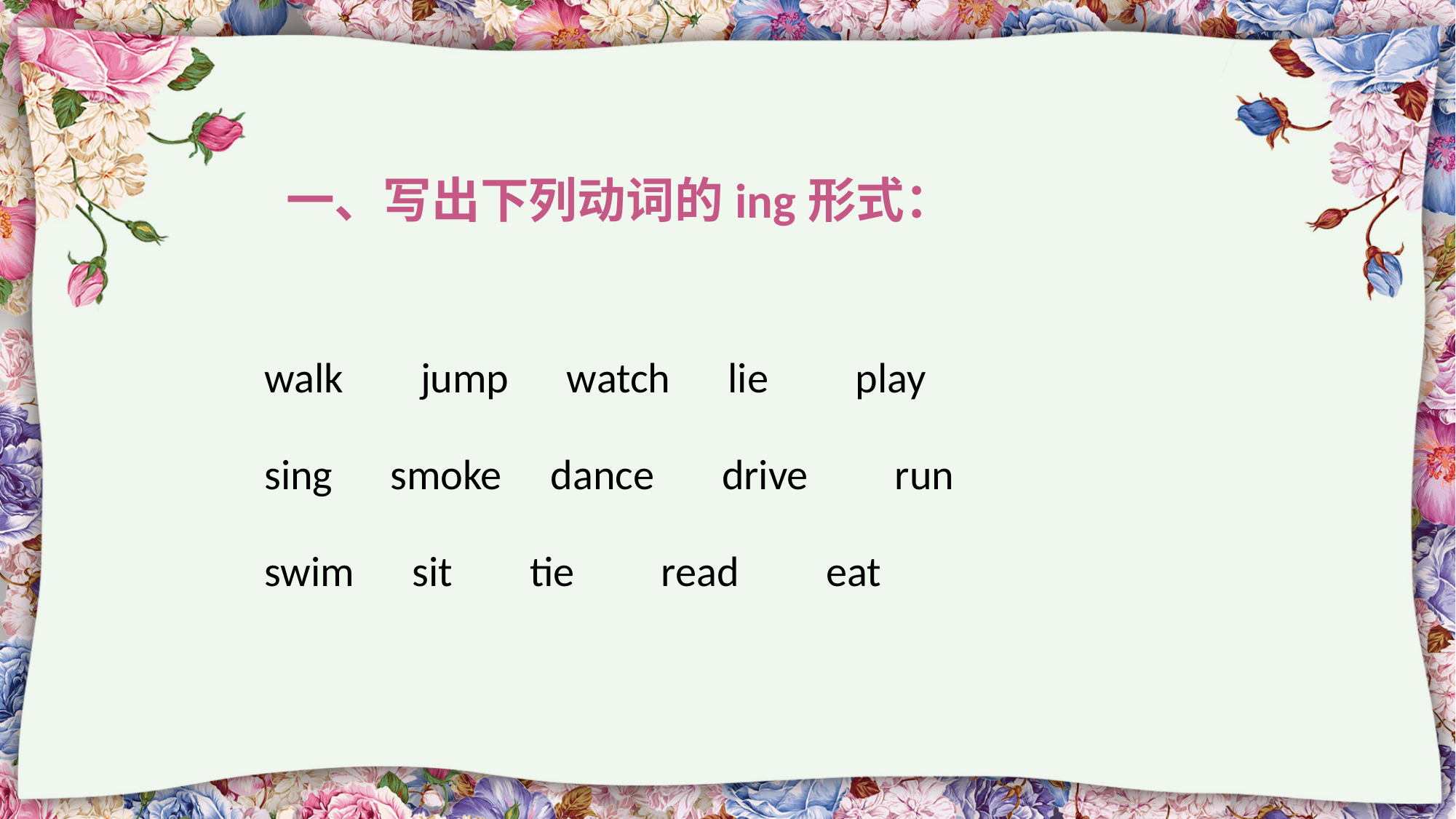

一、写出下列动词的ing形式：
walk        jump      watch      lie         play
sing      smoke     dance       drive         run
swim      sit        tie         read         eat